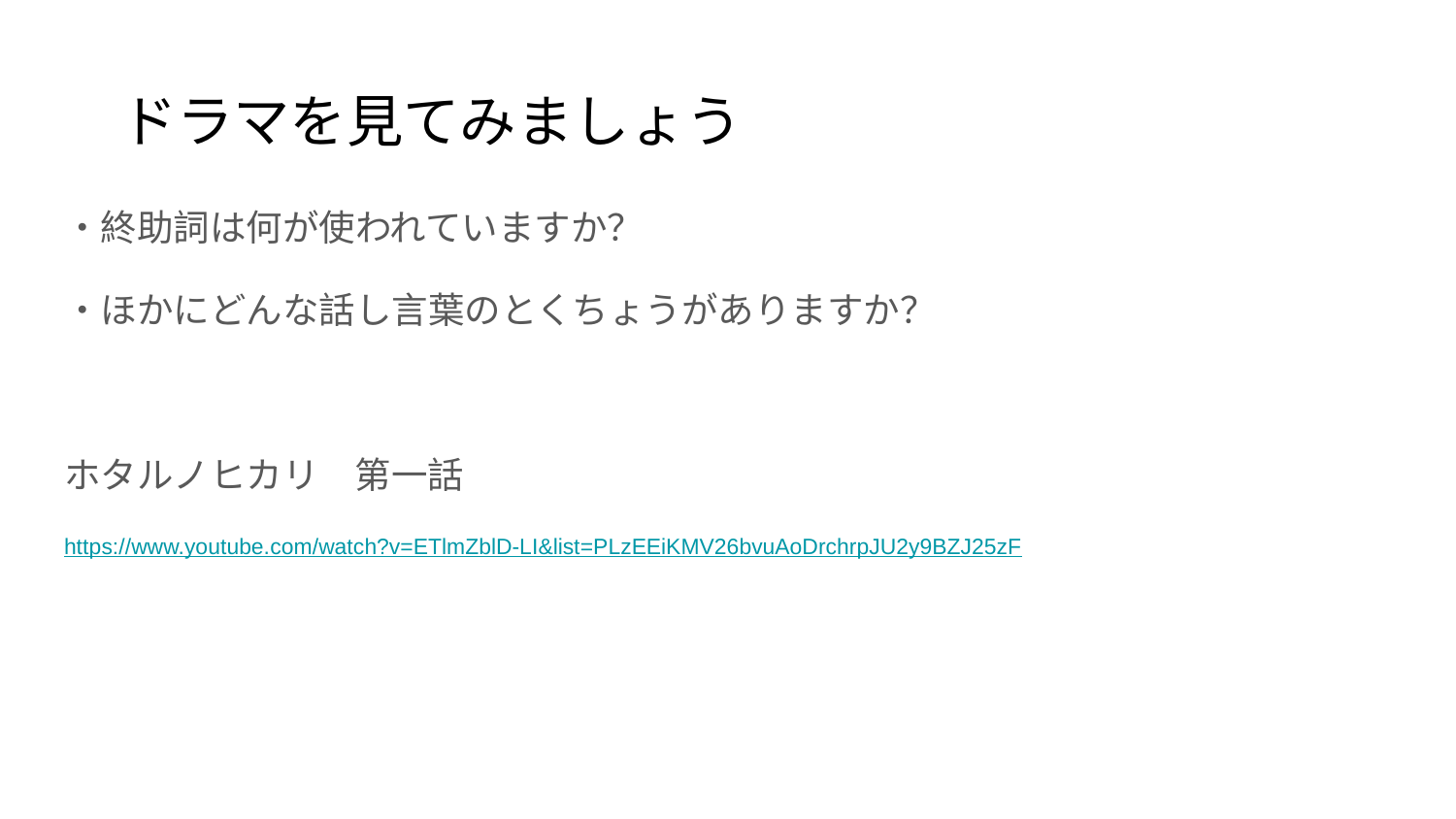

# ドラマを見てみましょう
・終助詞は何が使われていますか？
・ほかにどんな話し言葉のとくちょうがありますか？

ホタルノヒカリ　第一話
https://www.youtube.com/watch?v=ETlmZblD-LI&list=PLzEEiKMV26bvuAoDrchrpJU2y9BZJ25zF